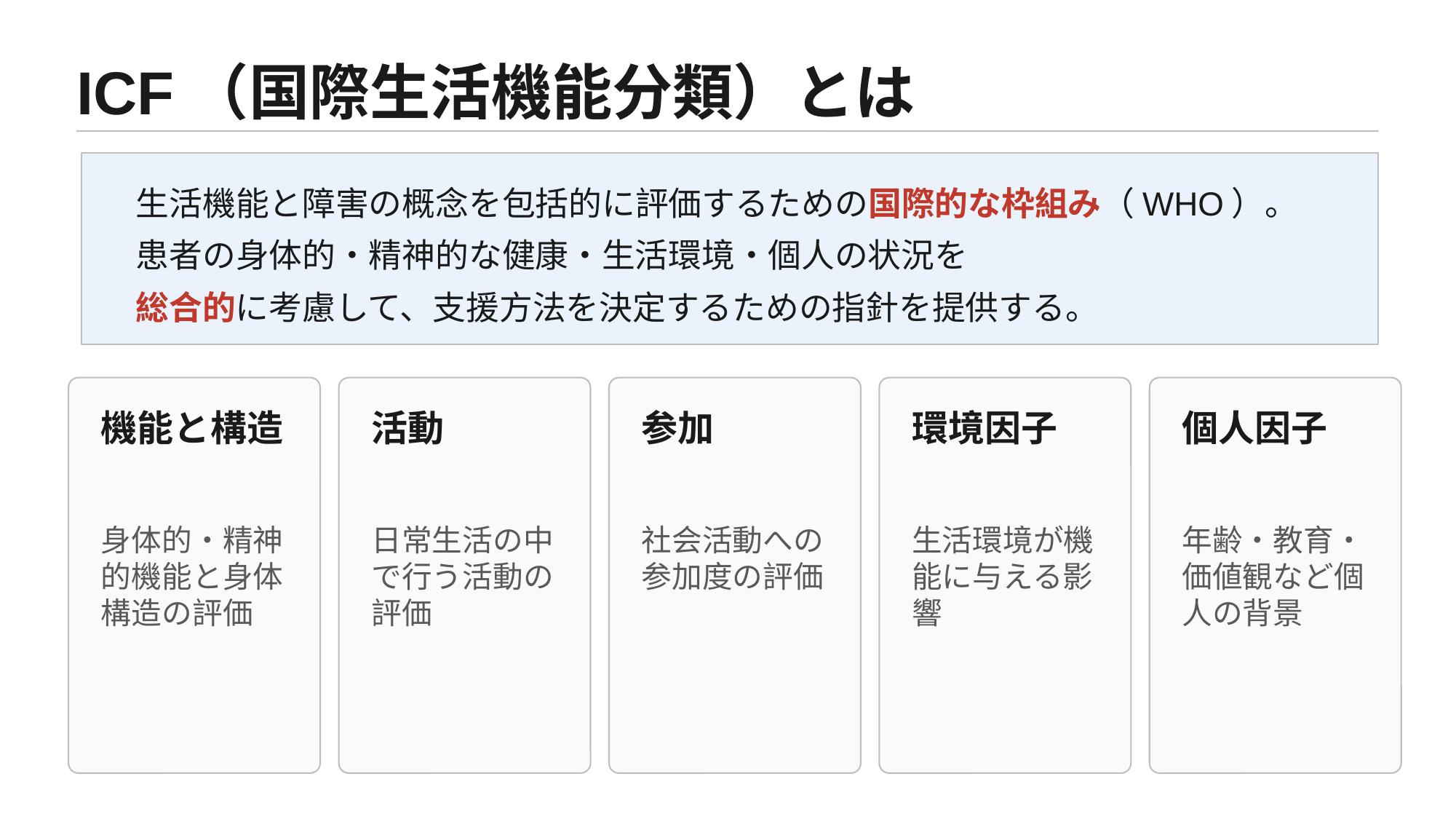

ICF（国際生活機能分類）とは

生活機能と障害の概念を包括的に評価するための国際的な枠組み（WHO）。
患者の身体的・精神的な健康・生活環境・個人の状況を
総合的に考慮して、支援方法を決定するための指針を提供する。

機能と構造
活動
参加
環境因子
個人因子
身体的・精神的機能と身体構造の評価
日常生活の中で行う活動の評価
社会活動への参加度の評価
生活環境が機能に与える影響
年齢・教育・価値観など個人の背景